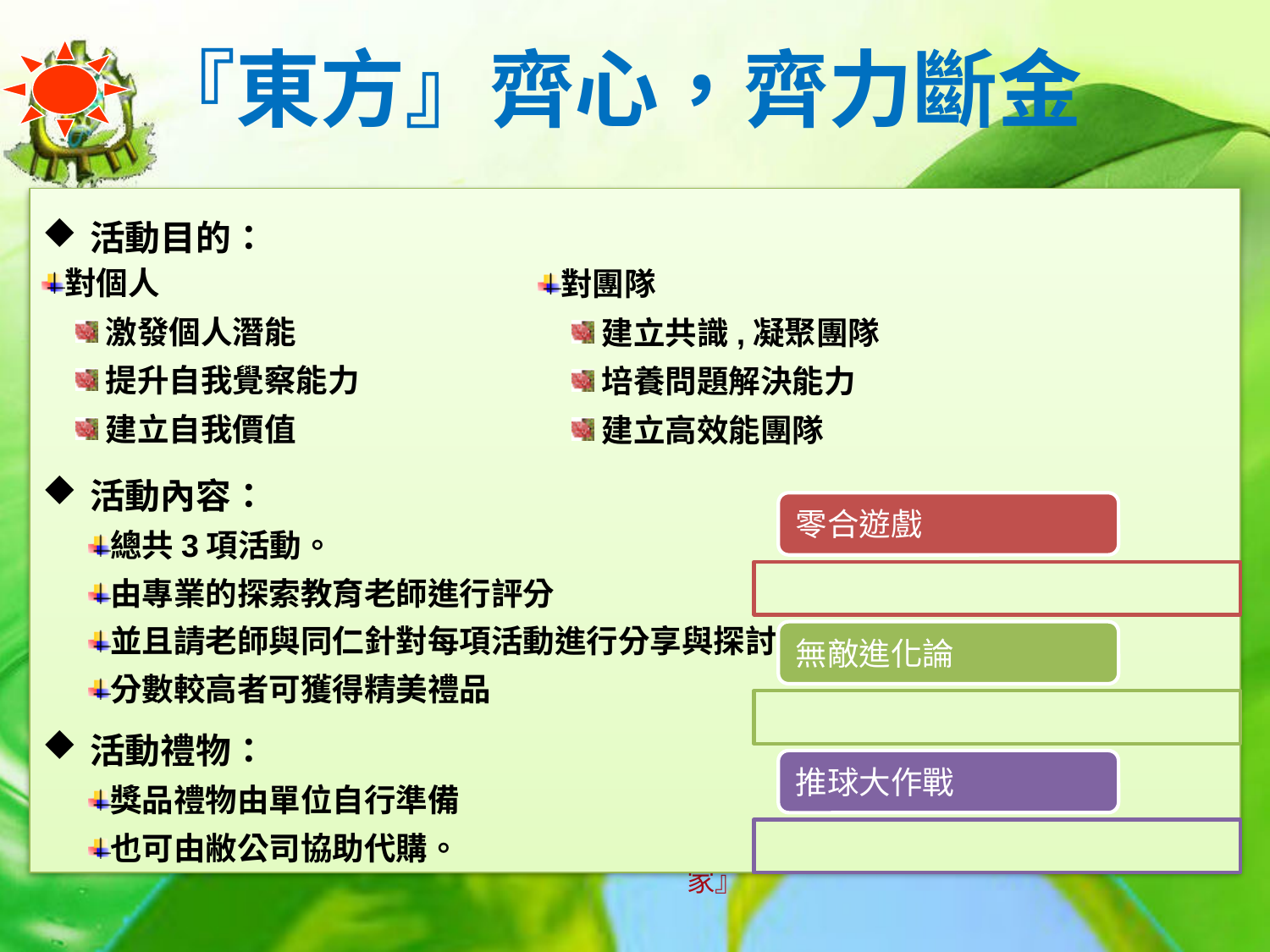

『東方』齊心，齊力斷金

活動目的：
對個人
激發個人潛能
提升自我覺察能力
建立自我價值
活動內容：
總共3項活動。
由專業的探索教育老師進行評分
並且請老師與同仁針對每項活動進行分享與探討
分數較高者可獲得精美禮品
活動禮物：
獎品禮物由單位自行準備
也可由敝公司協助代購。
對團隊
建立共識,凝聚團隊
培養問題解決能力
建立高效能團隊

零合遊戲
推球大作戰
無敵進化論
辦活動 請Cue 『活動專家』